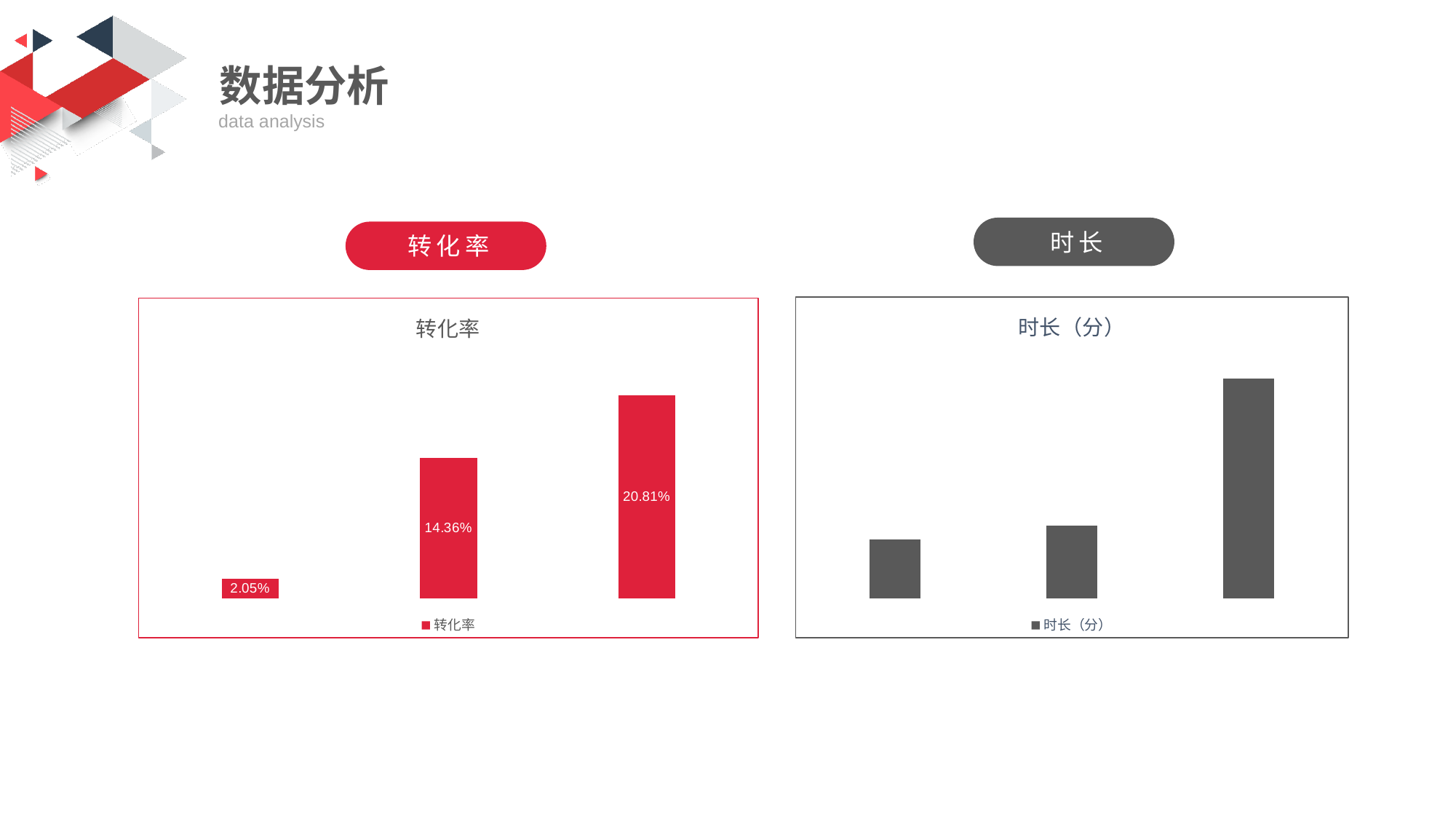

数据分析
data analysis

时长

转化率

### Chart:

| Category | 时长（分） |
|---|---|

### Chart:

| Category | 转化率 |
|---|---|